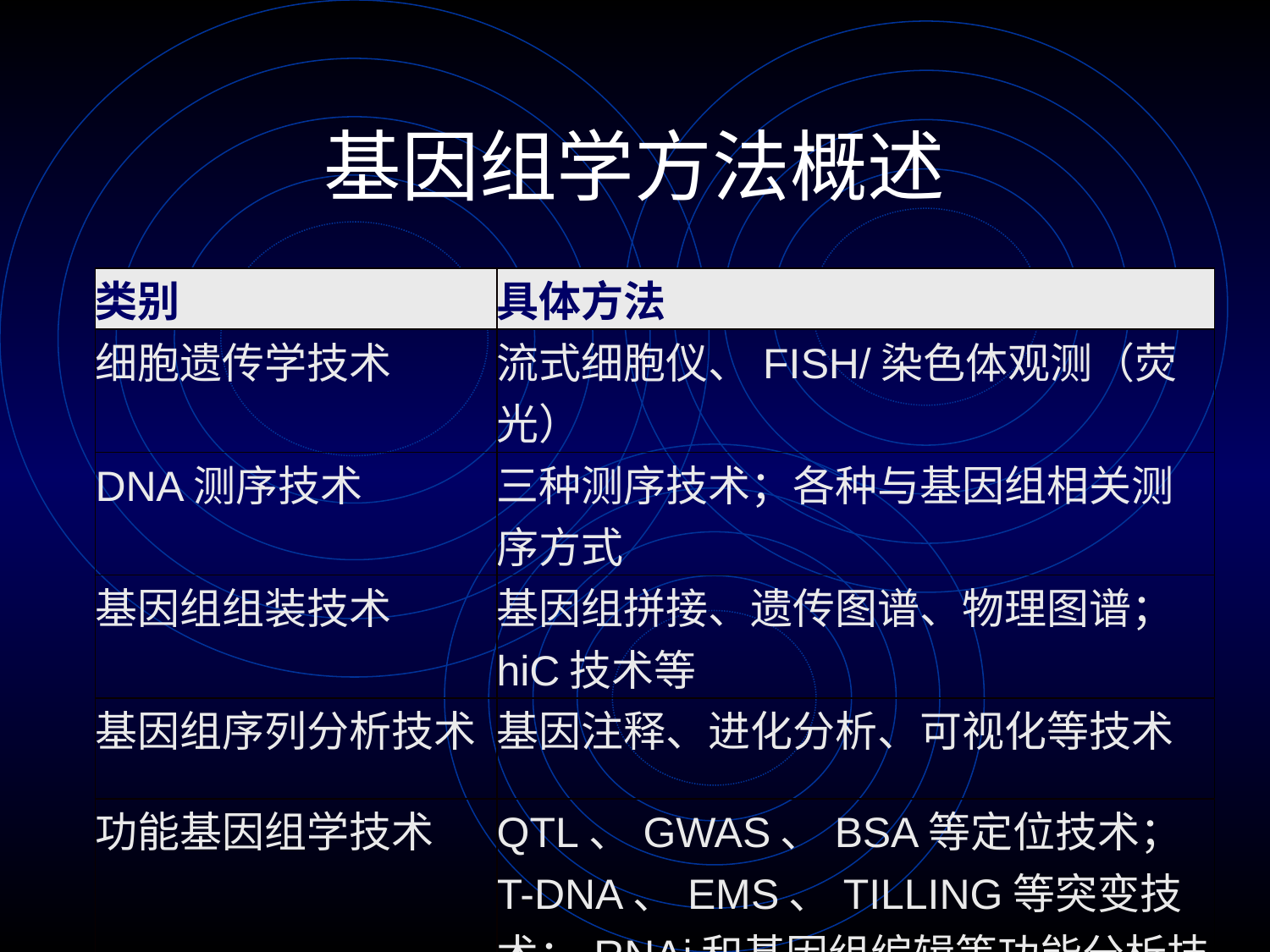

# 基因组学方法概述
| 类别 | 具体方法 |
| --- | --- |
| 细胞遗传学技术 | 流式细胞仪、FISH/染色体观测（荧光） |
| DNA测序技术 | 三种测序技术；各种与基因组相关测序方式 |
| 基因组组装技术 | 基因组拼接、遗传图谱、物理图谱；hiC技术等 |
| 基因组序列分析技术 | 基因注释、进化分析、可视化等技术 |
| 功能基因组学技术 | QTL、GWAS、BSA等定位技术；T-DNA、EMS、TILLING等突变技术；RNAi和基因组编辑等功能分析技术 |